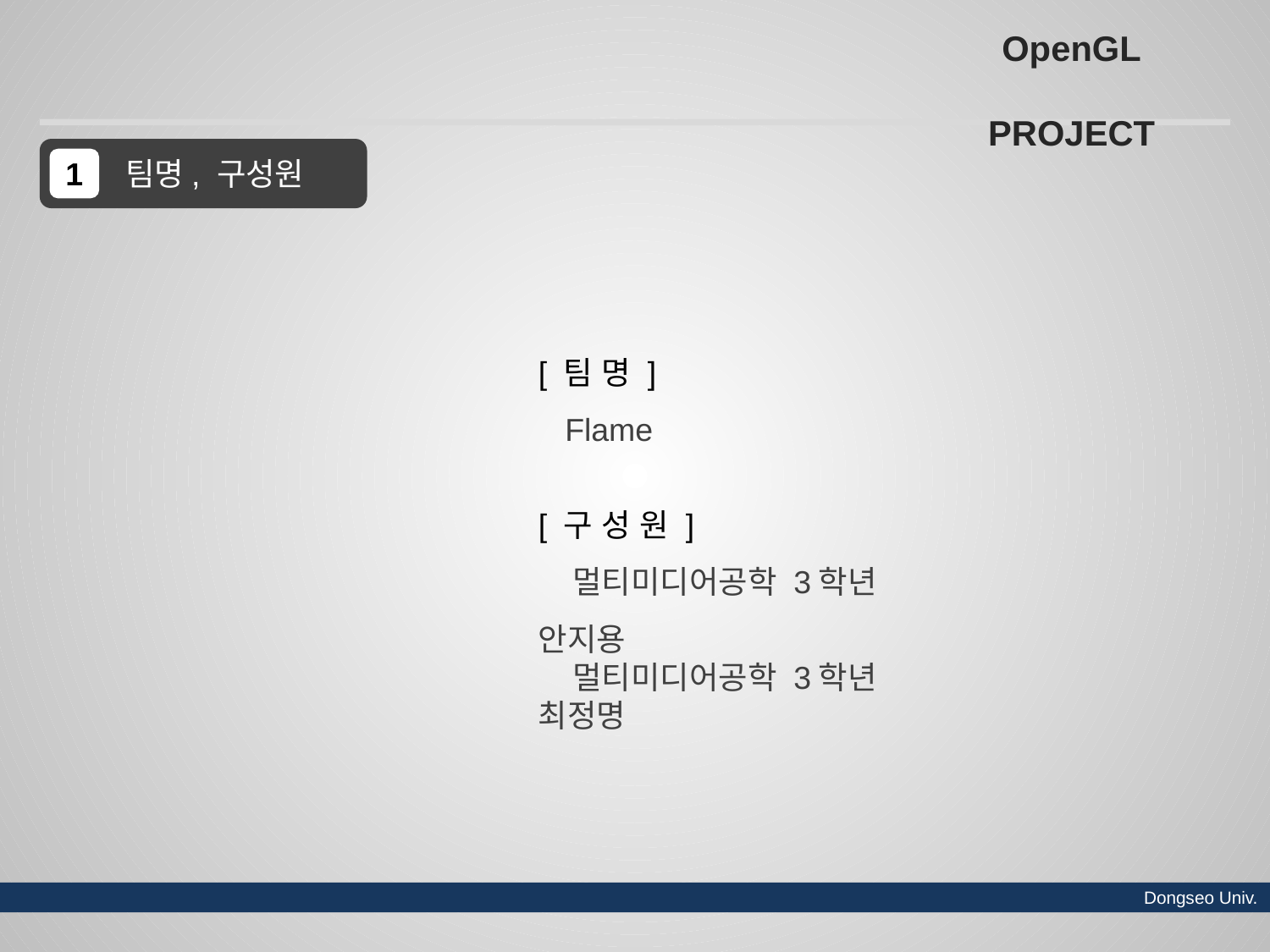

OpenGL
               PROJECT

       팀명, 구성원
1
[ 팀 명 ]
   Flame

[ 구 성 원 ]
   멀티미디어공학 3학년 안지용
   멀티미디어공학 3학년 최정명
 Dongseo Univ.